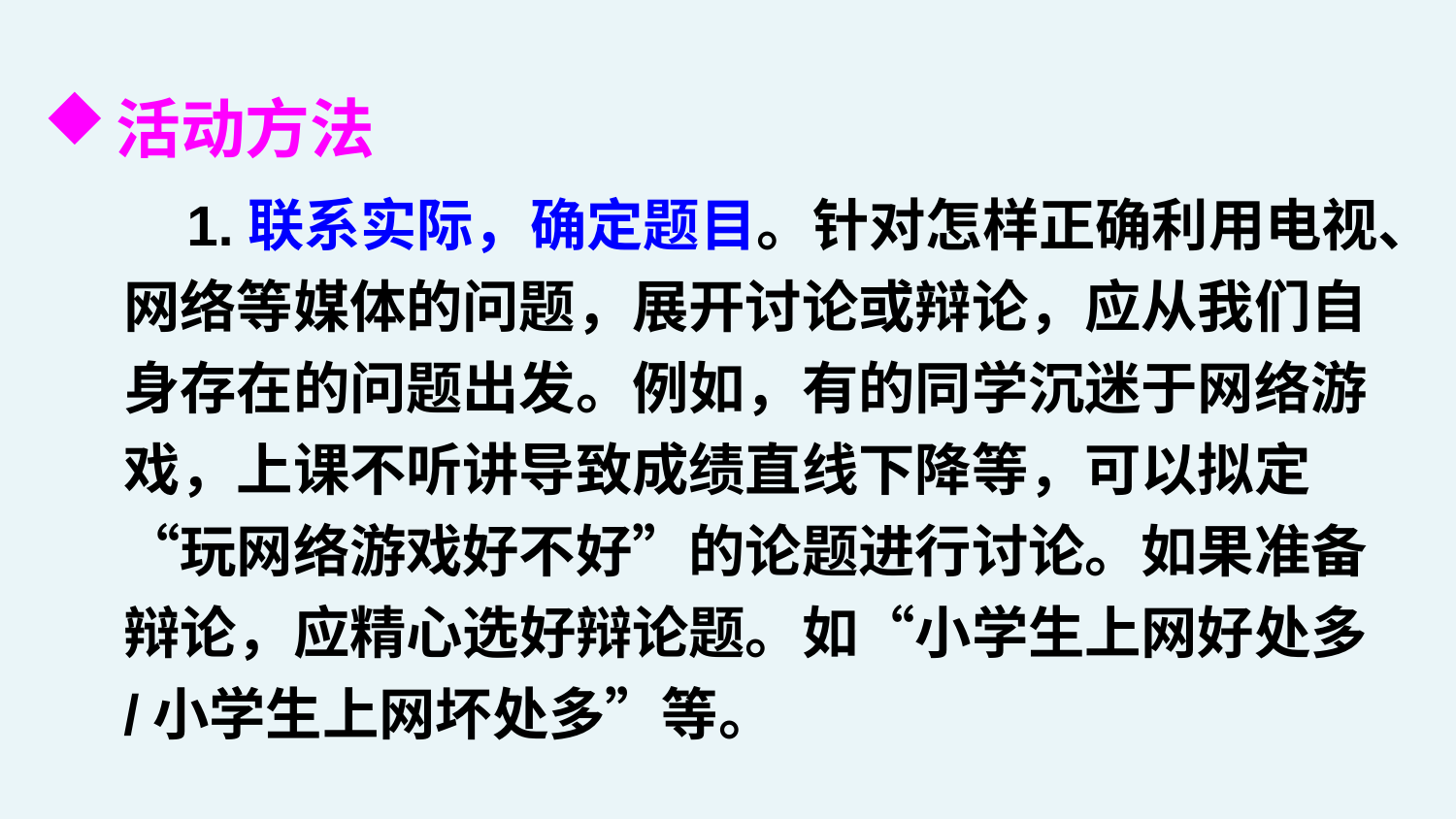

活动方法
    1.联系实际，确定题目。针对怎样正确利用电视、网络等媒体的问题，展开讨论或辩论，应从我们自身存在的问题出发。例如，有的同学沉迷于网络游戏，上课不听讲导致成绩直线下降等，可以拟定“玩网络游戏好不好”的论题进行讨论。如果准备辩论，应精心选好辩论题。如“小学生上网好处多/小学生上网坏处多”等。